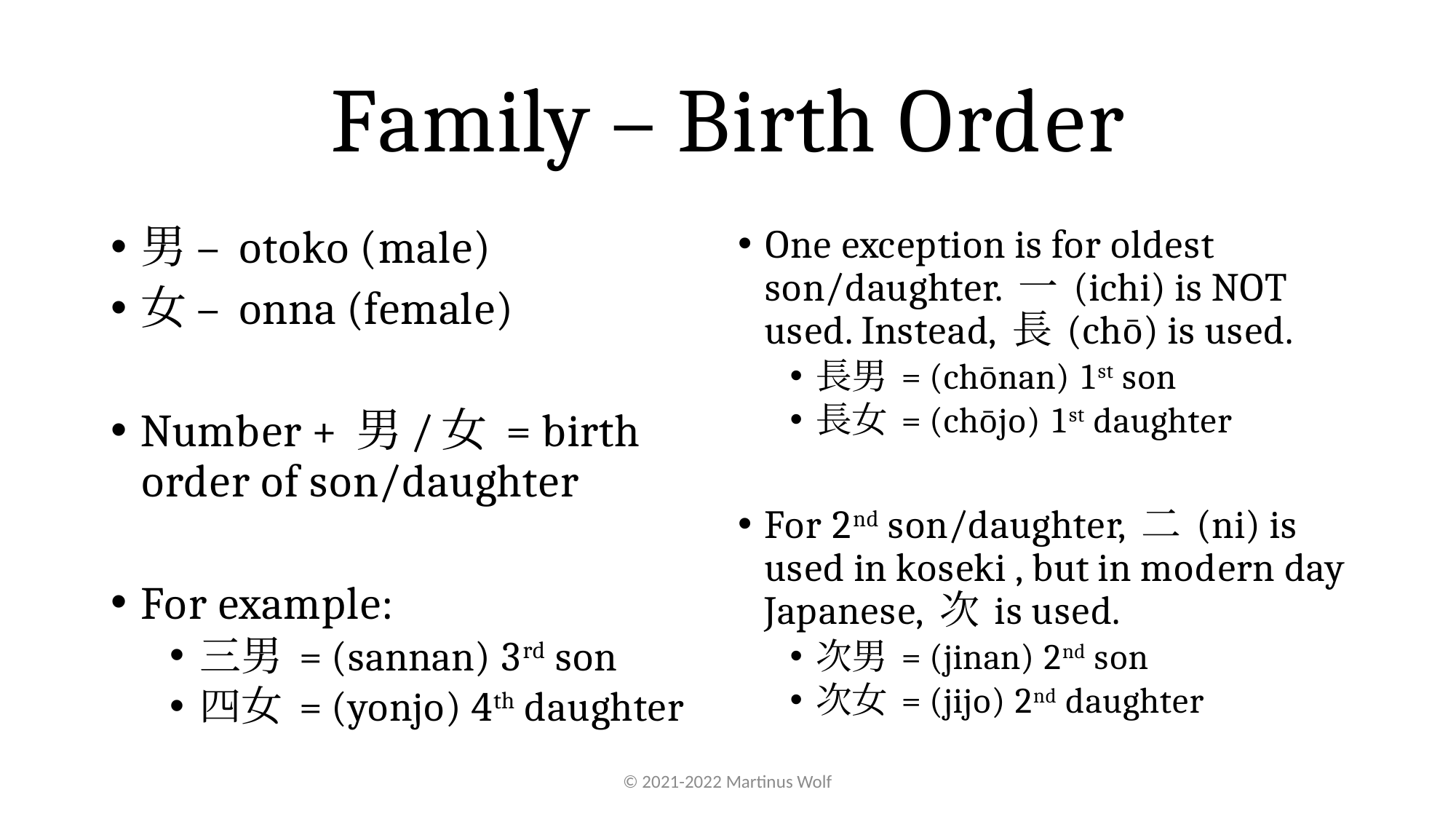

# Family – Birth Order
男 – otoko (male)
女 – onna (female)

Number + 男/女 = birth order of son/daughter

For example:
三男 = (sannan) 3rd son
四女 = (yonjo) 4th daughter
One exception is for oldest son/daughter. 一 (ichi) is NOT used. Instead, 長 (chō) is used.
長男 = (chōnan) 1st son
長女 = (chōjo) 1st daughter

For 2nd son/daughter, 二 (ni) is used in koseki , but in modern day Japanese, 次 is used.
次男 = (jinan) 2nd son
次女 = (jijo) 2nd daughter
© 2021-2022 Martinus Wolf